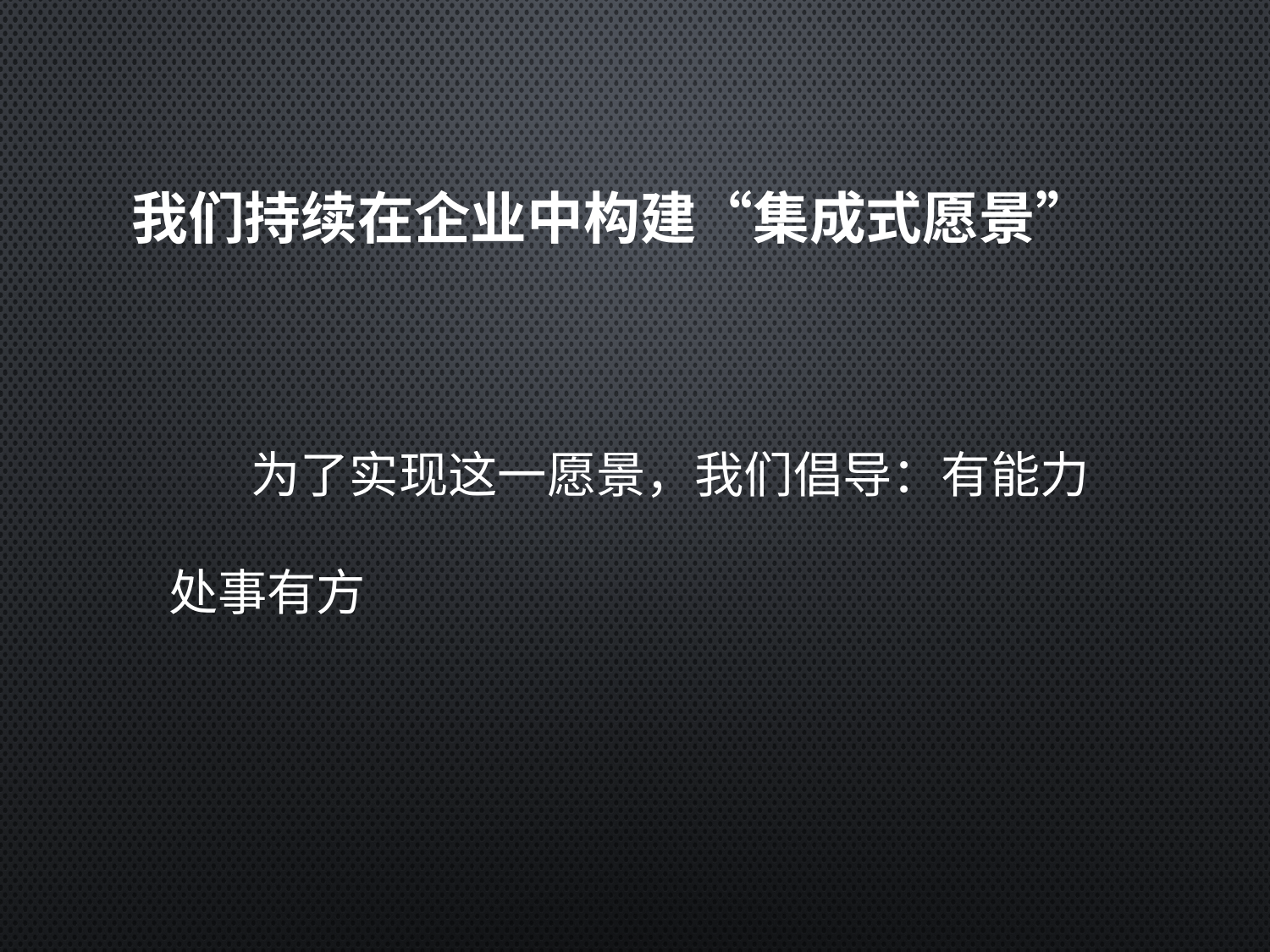

# 我们持续在企业中构建“集成式愿景”
          为了实现这一愿景，我们倡导：有能力  处事有方